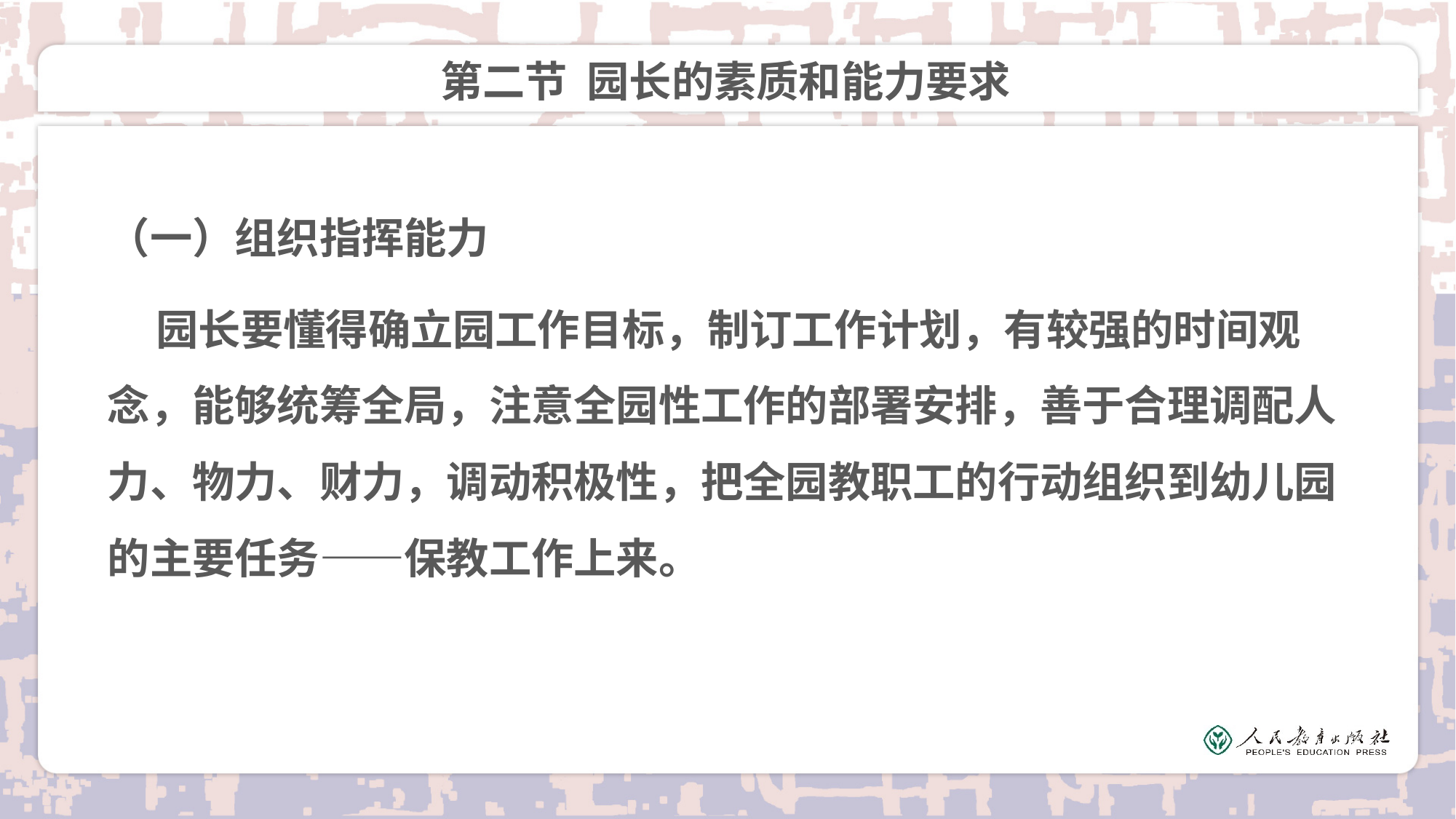

# 第二节  园长的素质和能力要求
（一）组织指挥能力
    园长要懂得确立园工作目标，制订工作计划，有较强的时间观念，能够统筹全局，注意全园性工作的部署安排，善于合理调配人力、物力、财力，调动积极性，把全园教职工的行动组织到幼儿园的主要任务——保教工作上来。